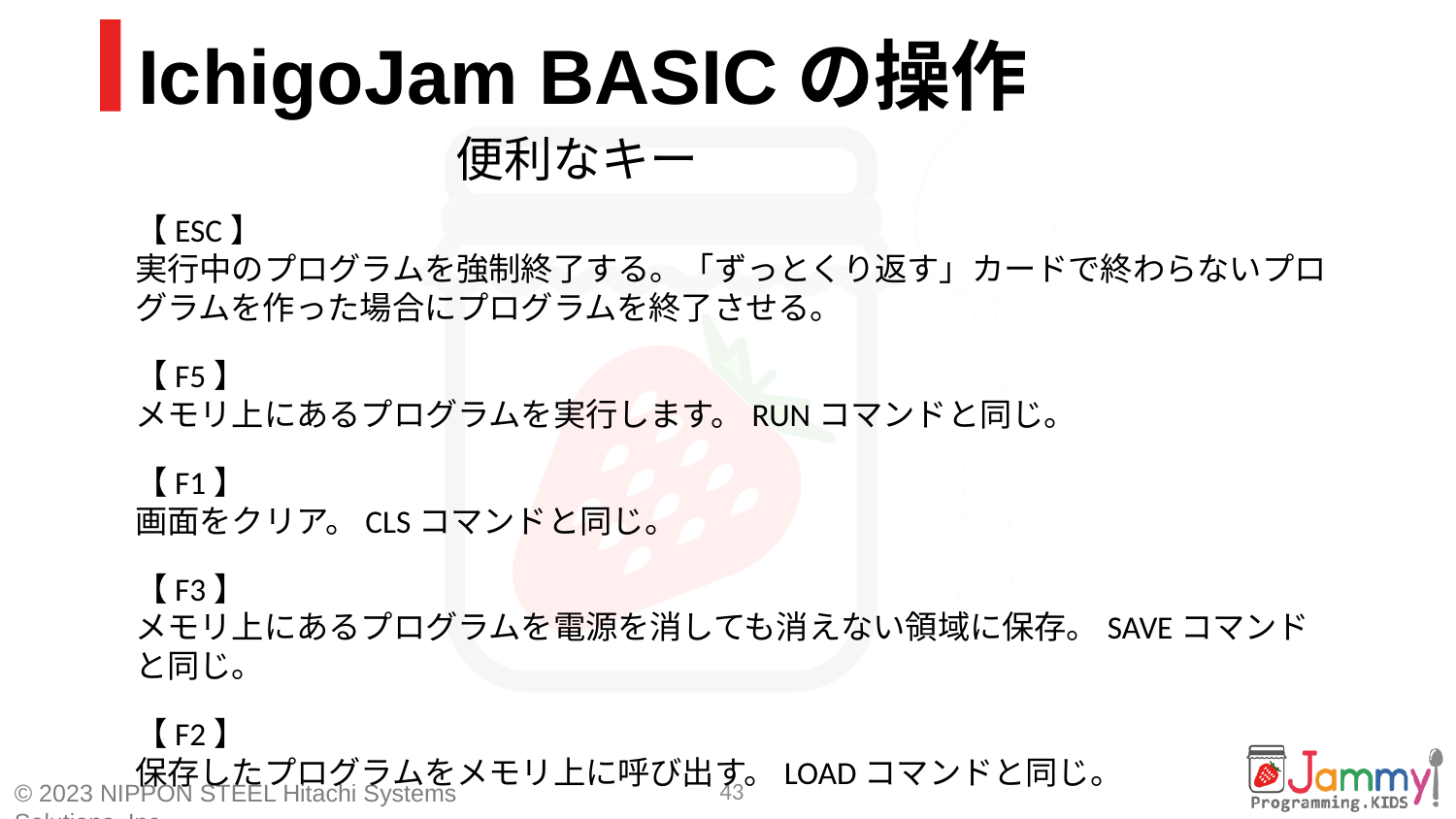

# IchigoJam BASICの操作
便利なキー
【ESC】
実行中のプログラムを強制終了する。「ずっとくり返す」カードで終わらないプログラムを作った場合にプログラムを終了させる。

【F5】
メモリ上にあるプログラムを実行します。RUNコマンドと同じ。

【F1】
画面をクリア。CLSコマンドと同じ。

【F3】
メモリ上にあるプログラムを電源を消しても消えない領域に保存。SAVEコマンドと同じ。

【F2】
保存したプログラムをメモリ上に呼び出す。LOADコマンドと同じ。
43